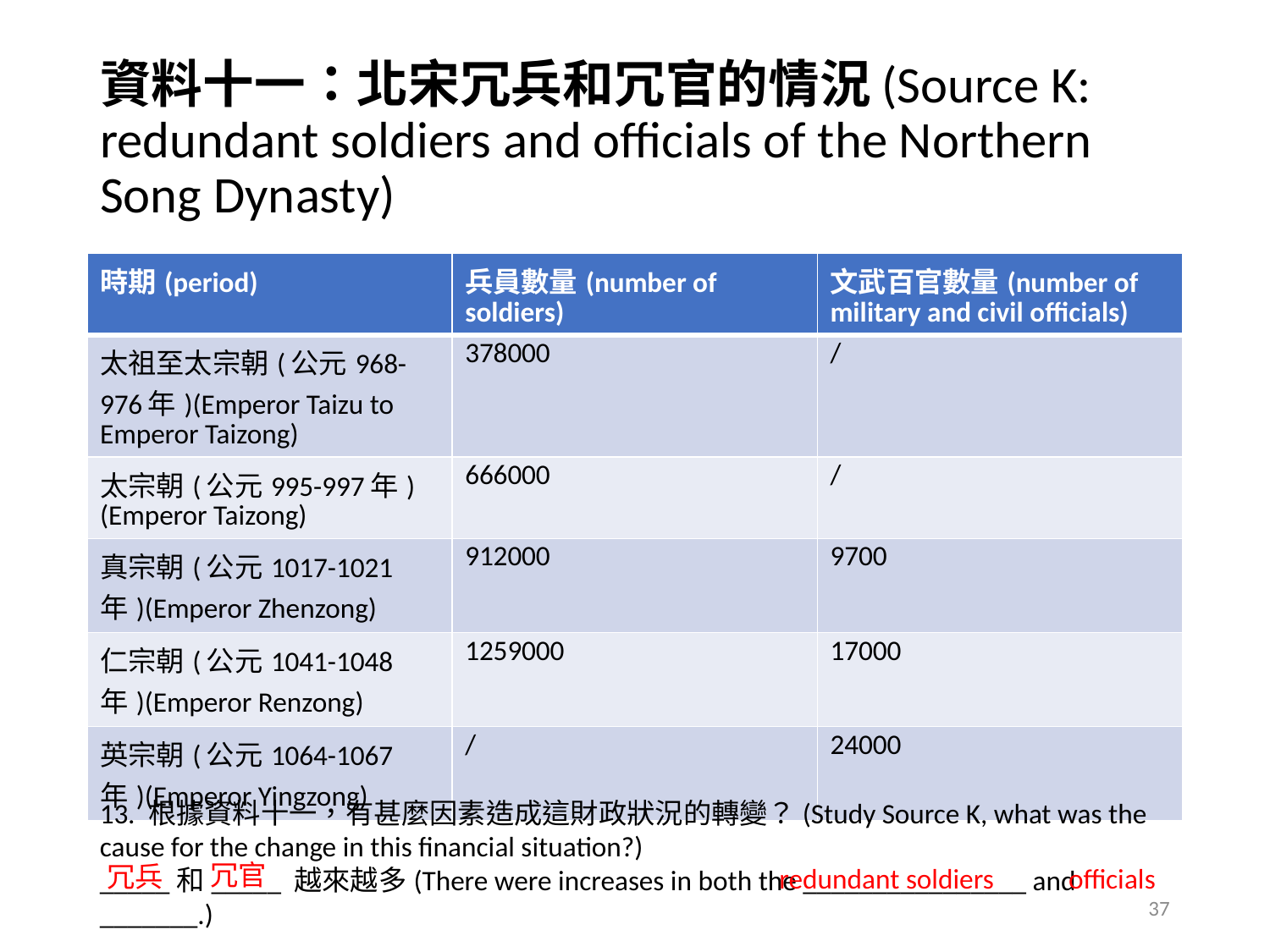

# 資料十一：北宋冗兵和冗官的情況(Source K: redundant soldiers and officials of the Northern Song Dynasty)
| 時期(period) | 兵員數量(number of soldiers) | 文武百官數量(number of military and civil officials) |
| --- | --- | --- |
| 太祖至太宗朝(公元968-976年)(Emperor Taizu to Emperor Taizong) | 378000 | / |
| 太宗朝(公元995-997年) (Emperor Taizong) | 666000 | / |
| 真宗朝(公元1017-1021年)(Emperor Zhenzong) | 912000 | 9700 |
| 仁宗朝(公元1041-1048年)(Emperor Renzong) | 1259000 | 17000 |
| 英宗朝(公元1064-1067年)(Emperor Yingzong) | / | 24000 |
13. 根據資料十一，有甚麼因素造成這財政狀況的轉變？(Study Source K, what was the cause for the change in this financial situation?)
_____和_____ 越來越多(There were increases in both the ________________ and _______.)

冗官
冗兵
redundant soldiers
officials
37